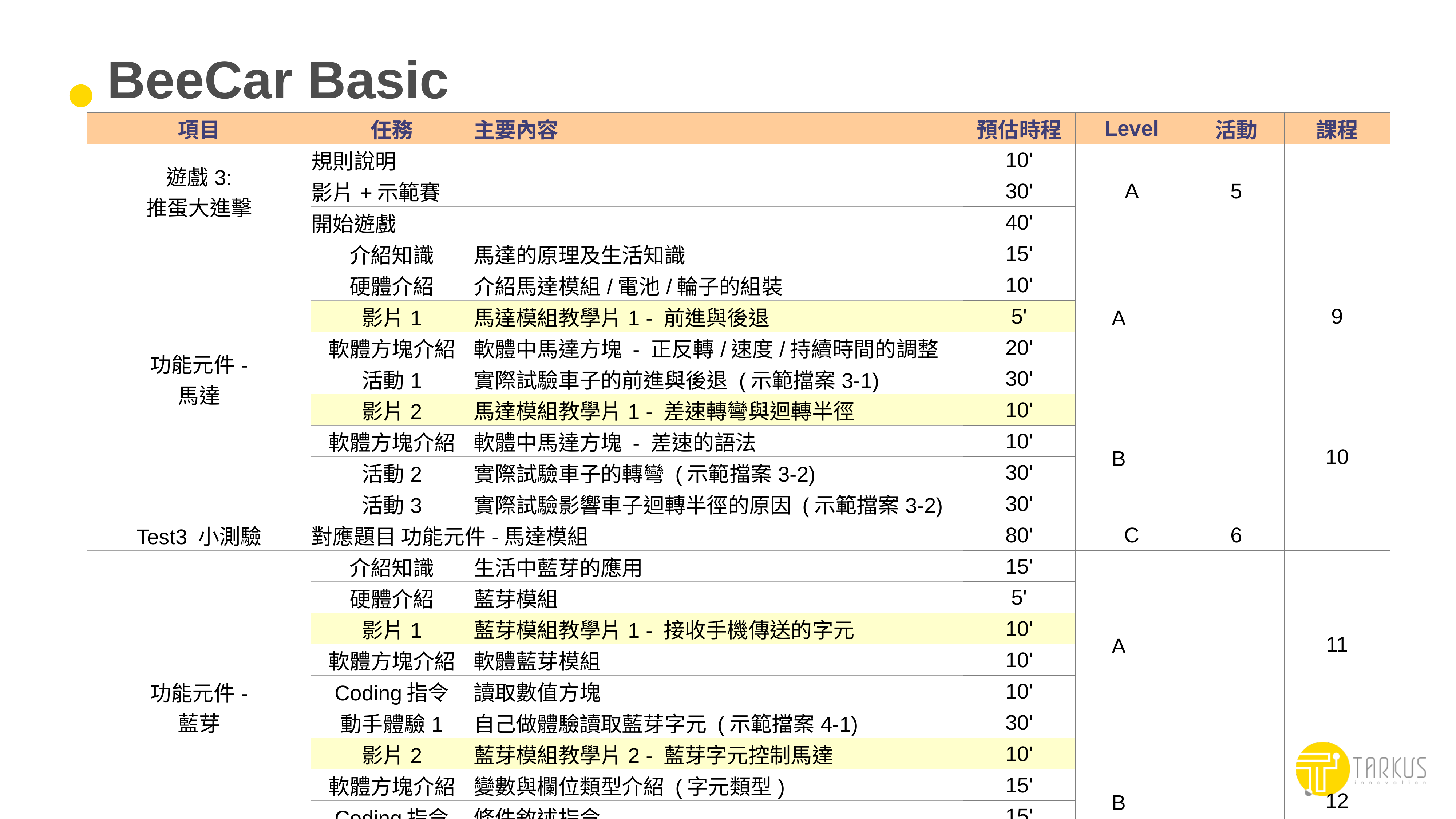

# BeeCar Basic
| 項目 | 任務 | 主要內容 | 預估時程 | Level | 活動 | 課程 |
| --- | --- | --- | --- | --- | --- | --- |
| 遊戲3: 推蛋大進擊 | 規則說明 |  | 10' | A | 5 |  |
|  | 影片+示範賽 |  | 30' |  |  |  |
|  | 開始遊戲 |  | 40' |  |  |  |
| 功能元件- 馬達 | 介紹知識 | 馬達的原理及生活知識 | 15' | A |  | 9 |
|  | 硬體介紹 | 介紹馬達模組/電池/輪子的組裝 | 10' |  |  |  |
|  | 影片1 | 馬達模組教學片1 - 前進與後退 | 5' |  |  |  |
|  | 軟體方塊介紹 | 軟體中馬達方塊 - 正反轉/速度/持續時間的調整 | 20' |  |  |  |
|  | 活動1 | 實際試驗車子的前進與後退 (示範擋案3-1) | 30' |  |  |  |
|  | 影片2 | 馬達模組教學片1 - 差速轉彎與迴轉半徑 | 10' | B |  | 10 |
|  | 軟體方塊介紹 | 軟體中馬達方塊 - 差速的語法 | 10' |  |  |  |
|  | 活動2 | 實際試驗車子的轉彎 (示範擋案3-2) | 30' |  |  |  |
|  | 活動3 | 實際試驗影響車子迴轉半徑的原因 (示範擋案3-2) | 30' |  |  |  |
| Test3 小測驗 | 對應題目 功能元件-馬達模組 |  | 80' | C | 6 |  |
| 功能元件- 藍芽 | 介紹知識 | 生活中藍芽的應用 | 15' | A |  | 11 |
|  | 硬體介紹 | 藍芽模組 | 5' |  |  |  |
|  | 影片1 | 藍芽模組教學片1 - 接收手機傳送的字元 | 10' |  |  |  |
|  | 軟體方塊介紹 | 軟體藍芽模組 | 10' |  |  |  |
|  | Coding指令 | 讀取數值方塊 | 10' |  |  |  |
|  | 動手體驗1 | 自己做體驗讀取藍芽字元 (示範擋案4-1) | 30' |  |  |  |
|  | 影片2 | 藍芽模組教學片2 - 藍芽字元控制馬達 | 10' | B |  | 12 |
|  | 軟體方塊介紹 | 變數與欄位類型介紹 (字元類型) | 15' |  |  |  |
|  | Coding指令 | 條件敘述指令 | 15' |  |  |  |
|  | 動手體驗2 | 自己做體驗控制車子並且調教轉彎 (示範擋案4-2) | 40' |  |  |  |
| Test4 小測驗 | 對應題目 功能元件-藍芽 |  | 80' | C | 7 |  |